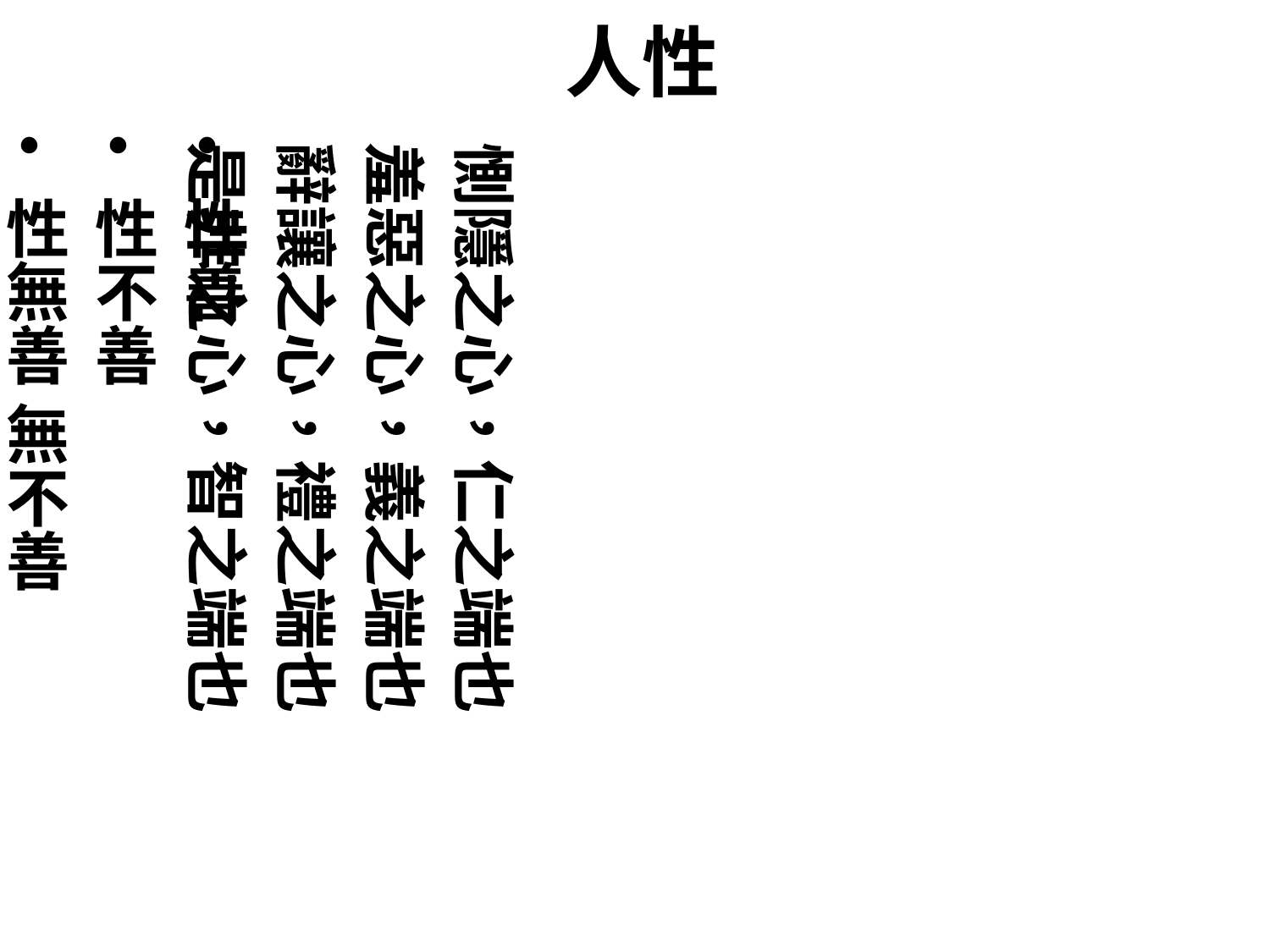

# 人性

惻隱之心，仁之端也
羞惡之心，義之端也
辭讓之心，禮之端也
是非之心，智之端也
性善
性不善
性無善 無不善